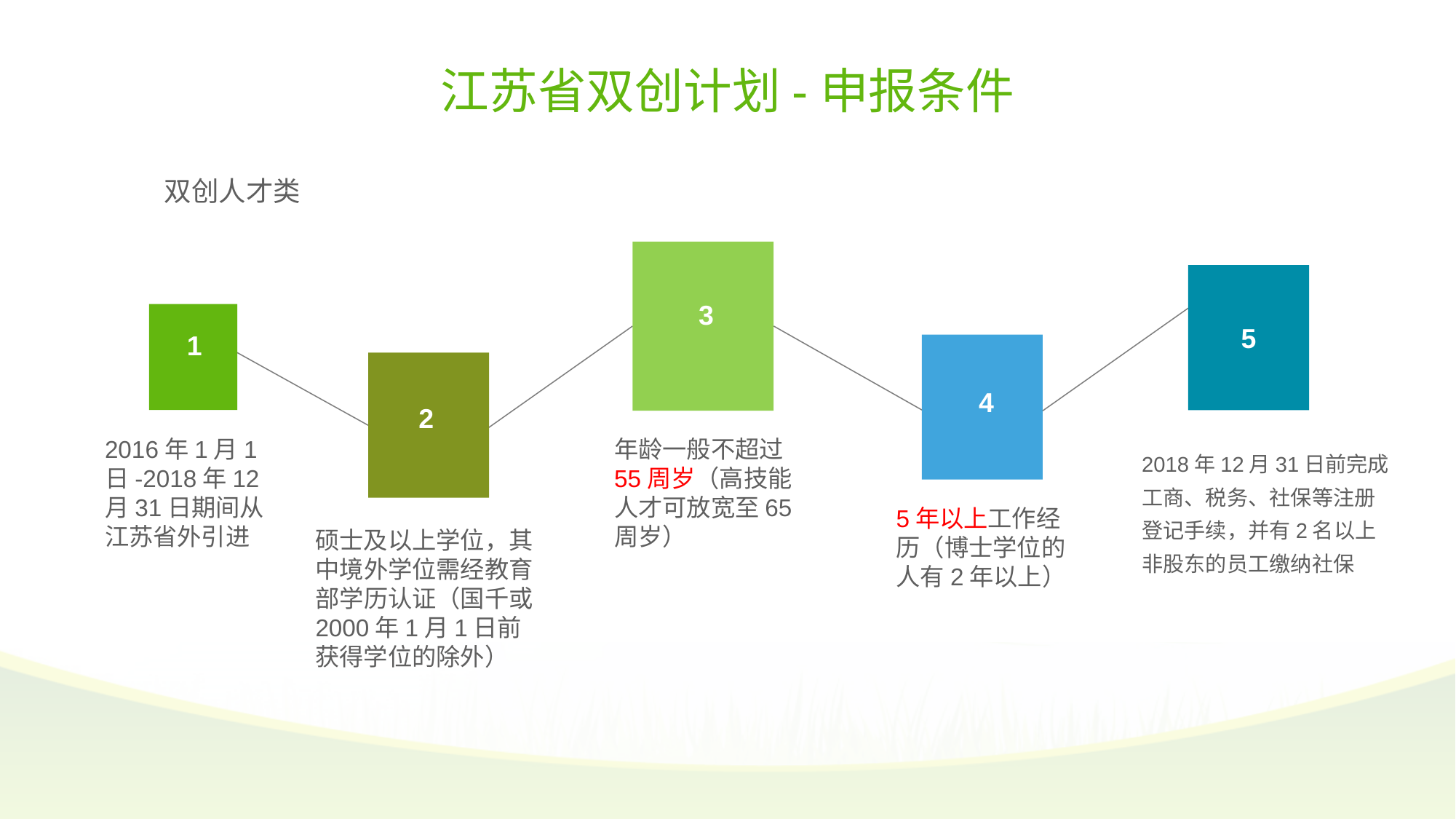

江苏省双创计划-申报条件
双创人才类

3

1

4

2
2016年1月1日-2018年12月31日期间从江苏省外引进
年龄一般不超过55周岁（高技能人才可放宽至65周岁）
5年以上工作经历（博士学位的人有2年以上）
硕士及以上学位，其中境外学位需经教育部学历认证（国千或2000年1月1日前获得学位的除外）

5
2018年12月31日前完成工商、税务、社保等注册登记手续，并有2名以上非股东的员工缴纳社保